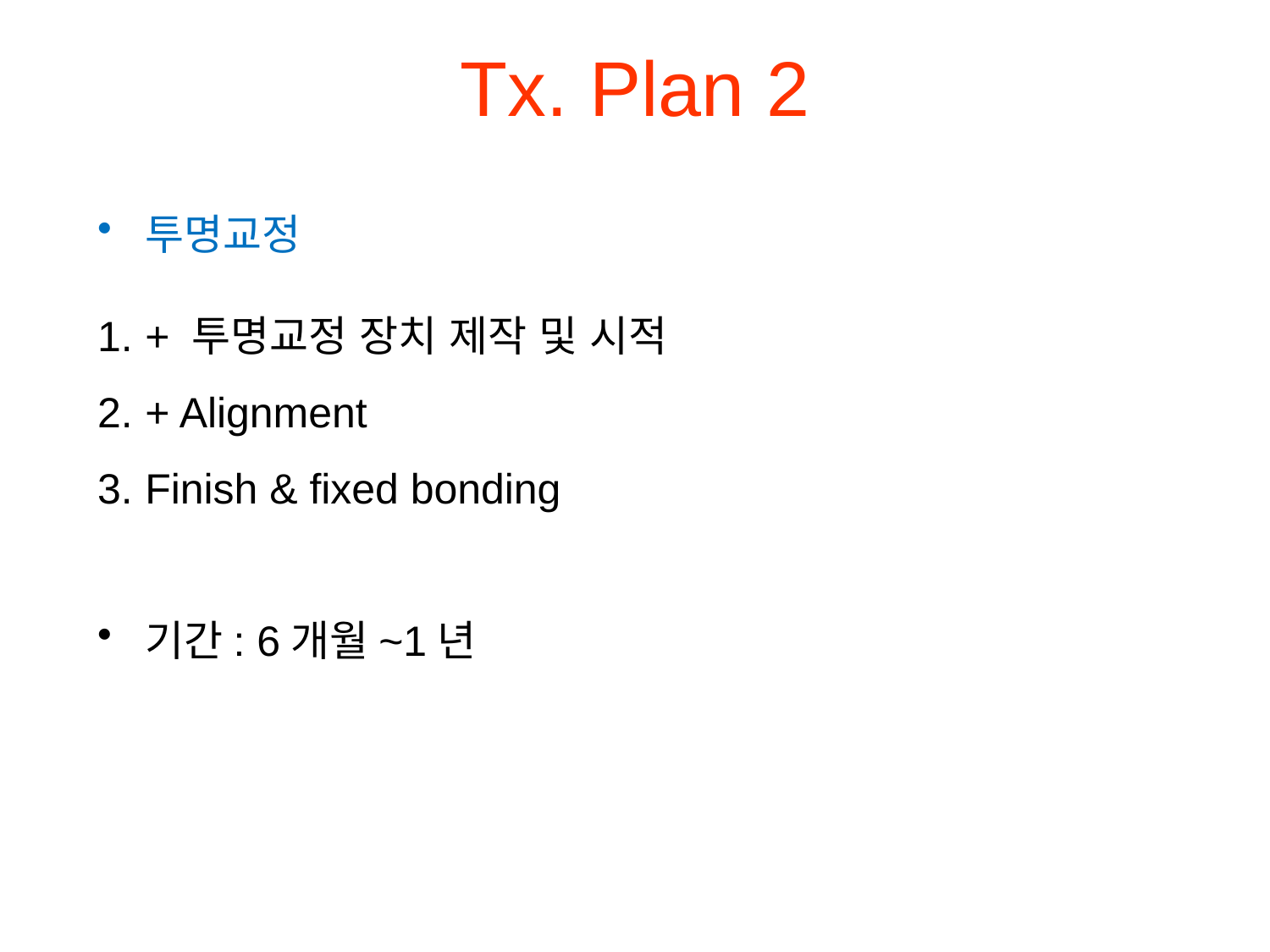

# Tx. Plan 2
투명교정

+ 투명교정 장치 제작 및 시적
+ Alignment
Finish & fixed bonding

기간: 6개월~1년